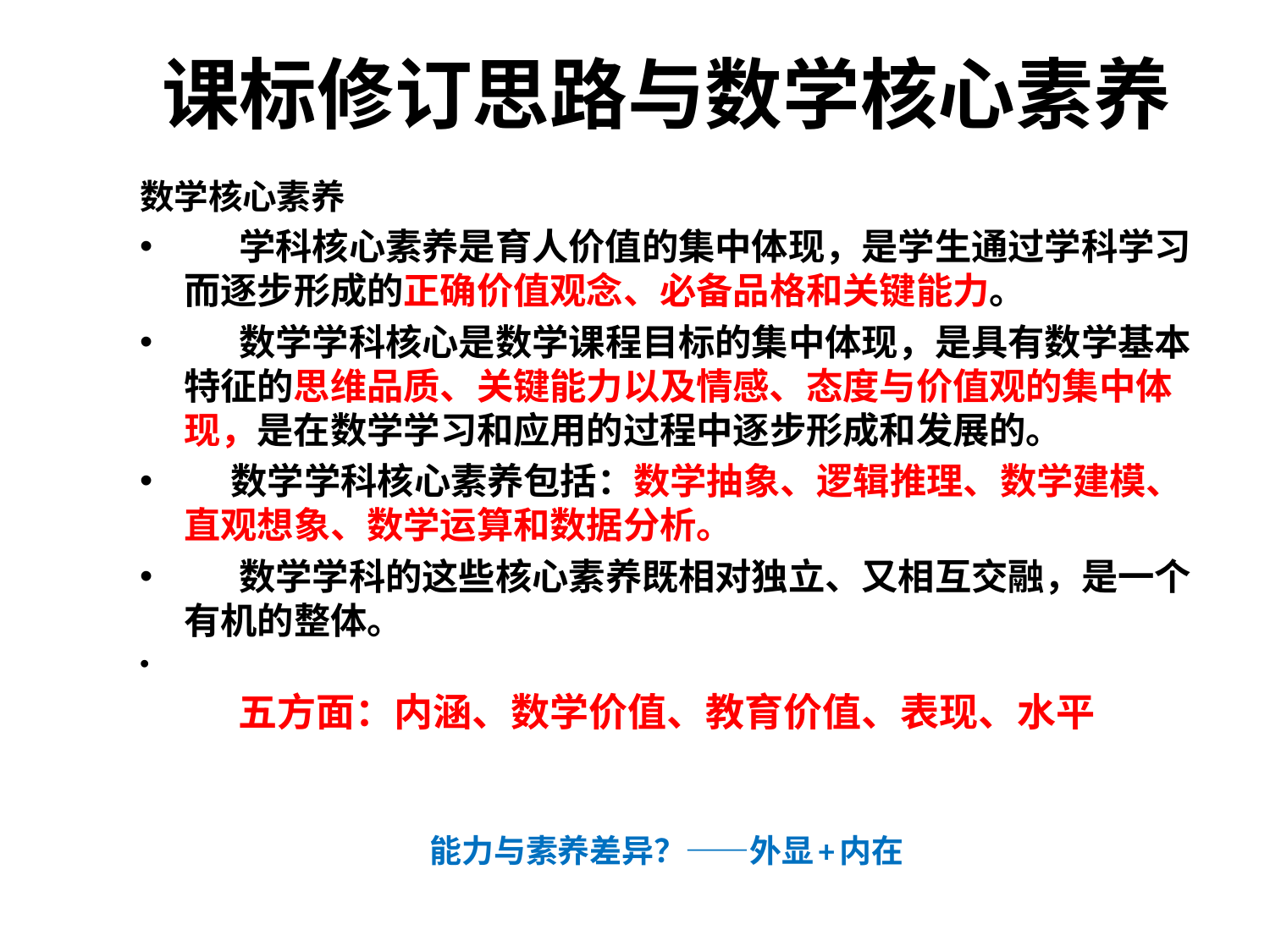

# 课标修订思路与数学核心素养
数学核心素养
      学科核心素养是育人价值的集中体现，是学生通过学科学习而逐步形成的正确价值观念、必备品格和关键能力。
      数学学科核心是数学课程目标的集中体现，是具有数学基本特征的思维品质、关键能力以及情感、态度与价值观的集中体现，是在数学学习和应用的过程中逐步形成和发展的。
     数学学科核心素养包括：数学抽象、逻辑推理、数学建模、直观想象、数学运算和数据分析。
      数学学科的这些核心素养既相对独立、又相互交融，是一个有机的整体。

五方面：内涵、数学价值、教育价值、表现、水平

能力与素养差异？——外显+内在